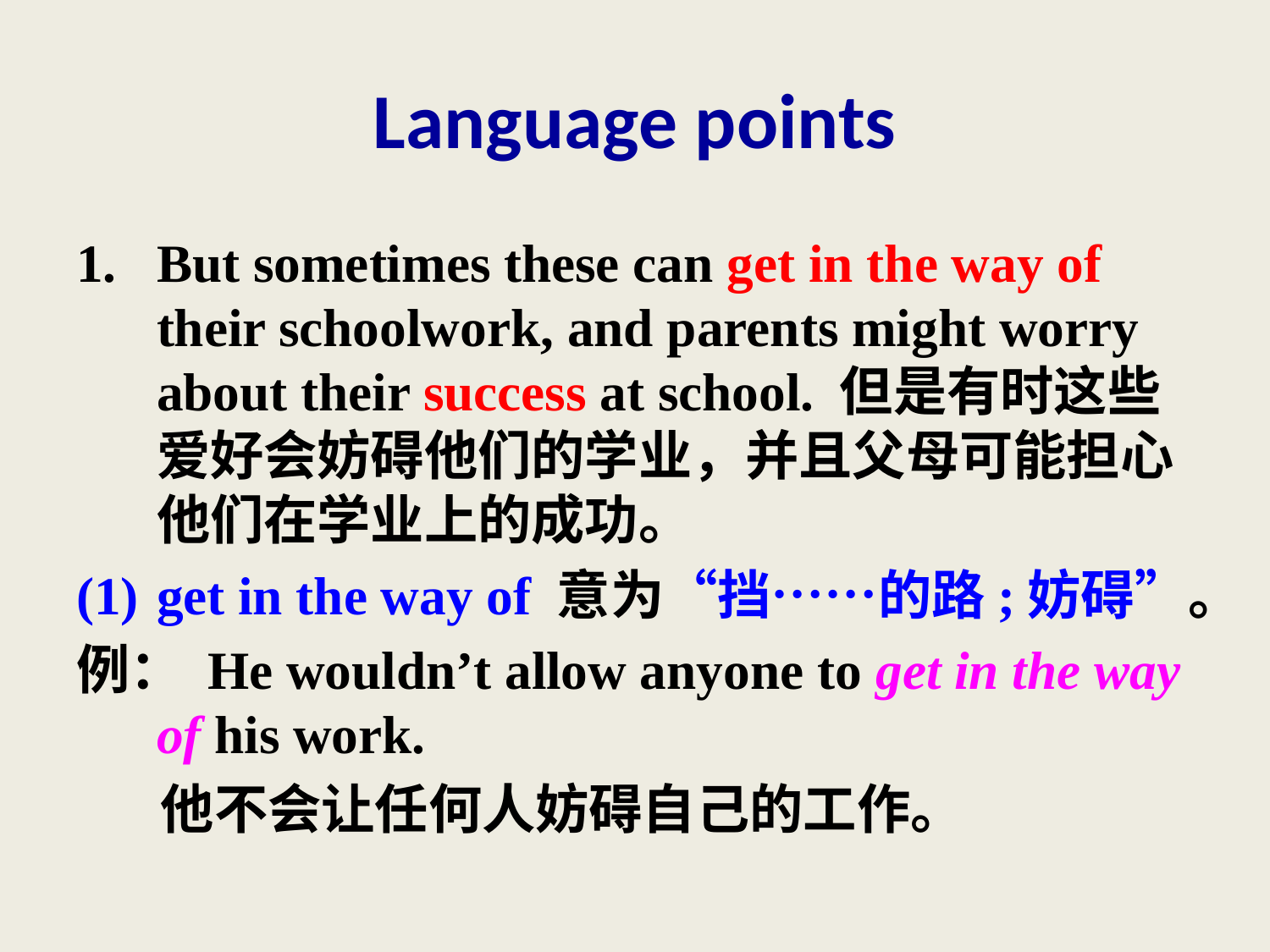

# Language points
But sometimes these can get in the way of their schoolwork, and parents might worry about their success at school. 但是有时这些爱好会妨碍他们的学业，并且父母可能担心他们在学业上的成功。
get in the way of 意为“挡……的路;妨碍”。
例： He wouldn’t allow anyone to get in the way of his work.
      他不会让任何人妨碍自己的工作。